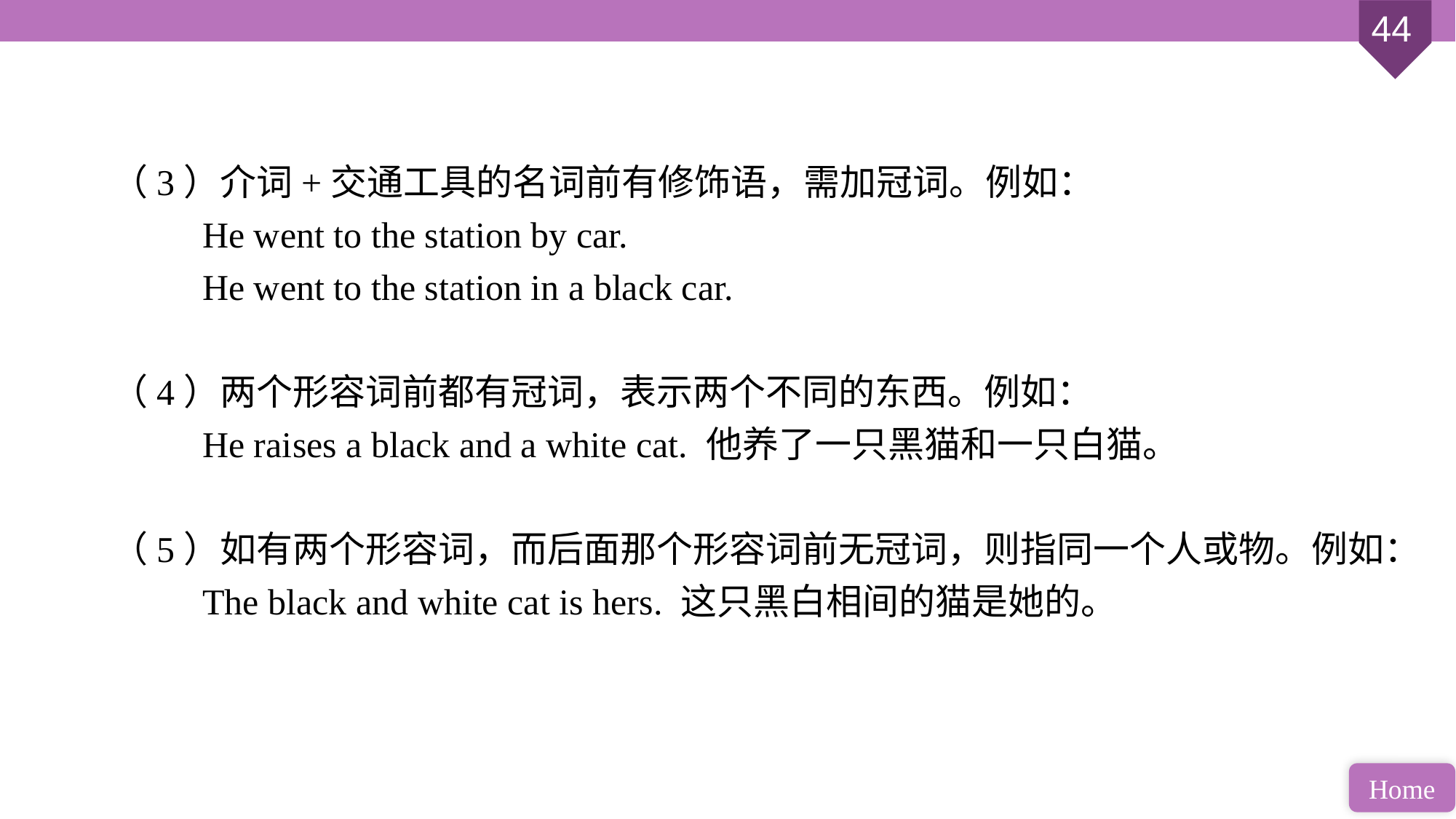

（3）介词+交通工具的名词前有修饰语，需加冠词。例如：
          He went to the station by car.
          He went to the station in a black car.

（4）两个形容词前都有冠词，表示两个不同的东西。例如：
          He raises a black and a white cat. 他养了一只黑猫和一只白猫。

（5）如有两个形容词，而后面那个形容词前无冠词，则指同一个人或物。例如：
          The black and white cat is hers. 这只黑白相间的猫是她的。